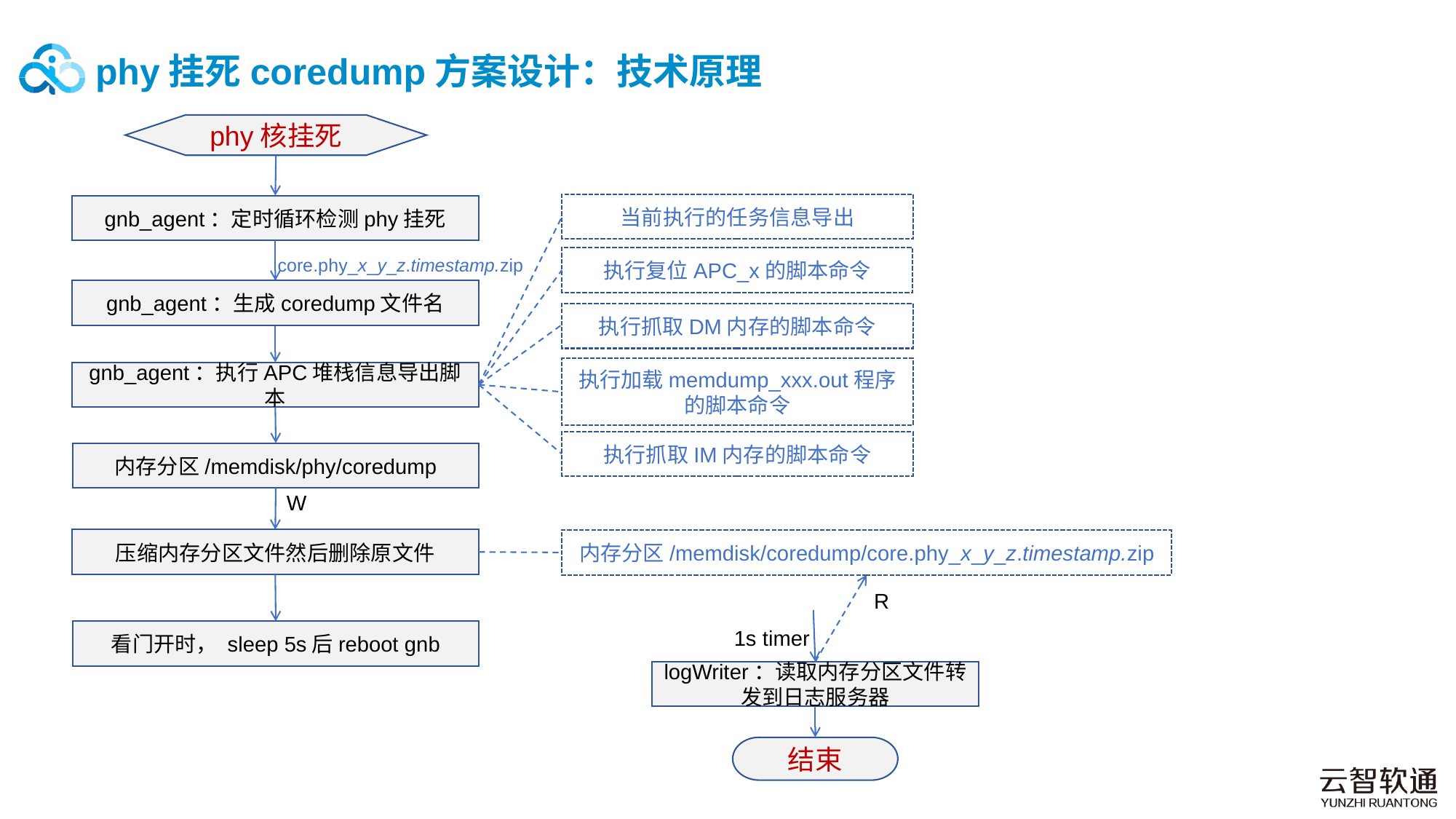

# phy挂死coredump方案设计：技术原理
phy核挂死
当前执行的任务信息导出
gnb_agent：定时循环检测phy挂死
执行复位APC_x的脚本命令
core.phy_x_y_z.timestamp.zip
gnb_agent：生成coredump文件名
执行抓取DM内存的脚本命令
执行加载memdump_xxx.out程序的脚本命令
gnb_agent：执行APC堆栈信息导出脚本
执行抓取IM内存的脚本命令
内存分区/memdisk/phy/coredump
W
压缩内存分区文件然后删除原文件
内存分区/memdisk/coredump/core.phy_x_y_z.timestamp.zip
R
1s timer
看门开时， sleep 5s后reboot gnb
logWriter：读取内存分区文件转发到日志服务器
结束